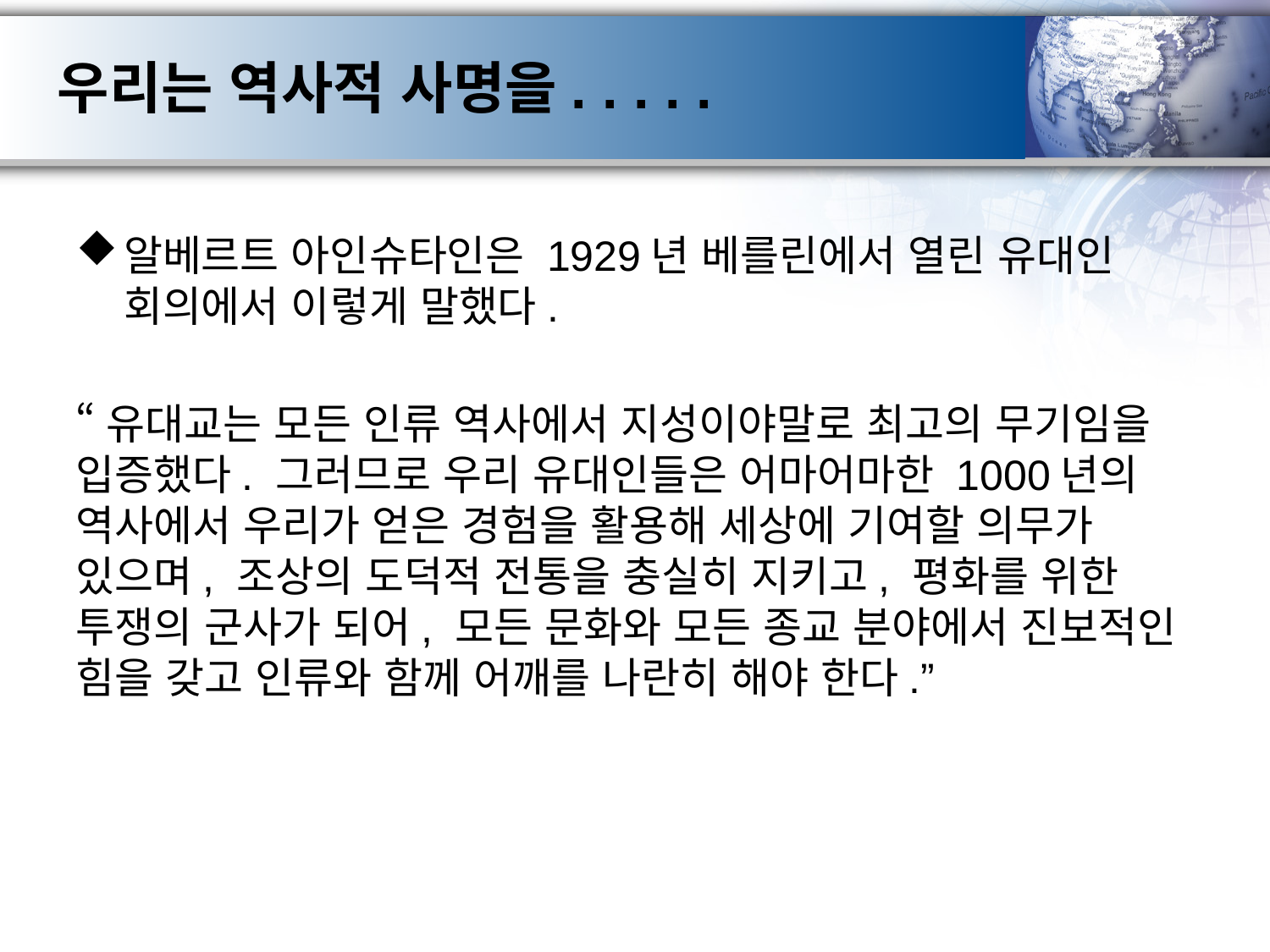

# 우리는 역사적 사명을. . . . .
알베르트 아인슈타인은 1929년 베를린에서 열린 유대인 회의에서 이렇게 말했다.

“유대교는 모든 인류 역사에서 지성이야말로 최고의 무기임을 입증했다. 그러므로 우리 유대인들은 어마어마한 1000년의 역사에서 우리가 얻은 경험을 활용해 세상에 기여할 의무가 있으며, 조상의 도덕적 전통을 충실히 지키고, 평화를 위한 투쟁의 군사가 되어, 모든 문화와 모든 종교 분야에서 진보적인 힘을 갖고 인류와 함께 어깨를 나란히 해야 한다.”